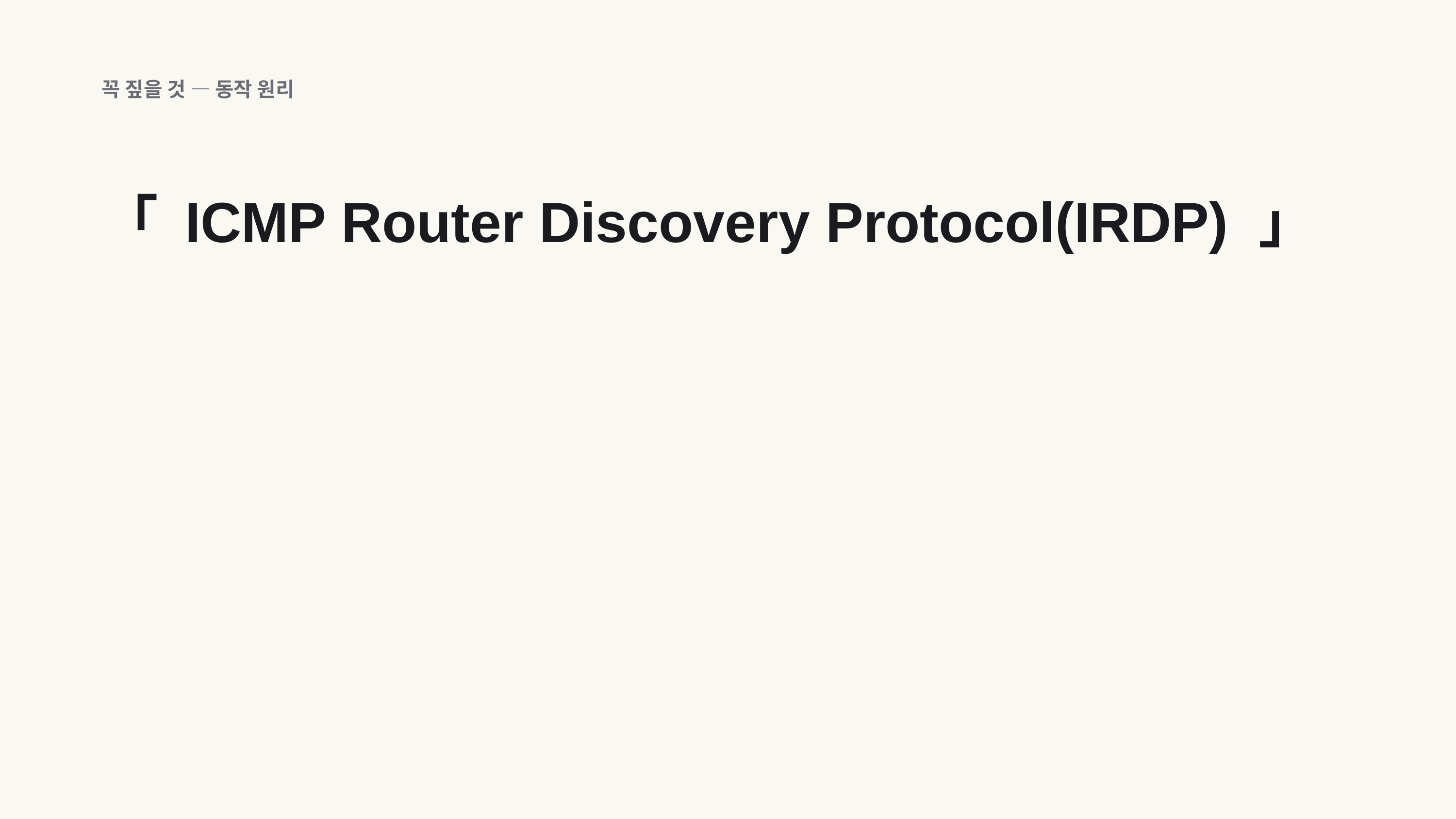

꼭 짚을 것 — 동작 원리
「 ICMP Router Discovery Protocol(IRDP) 」